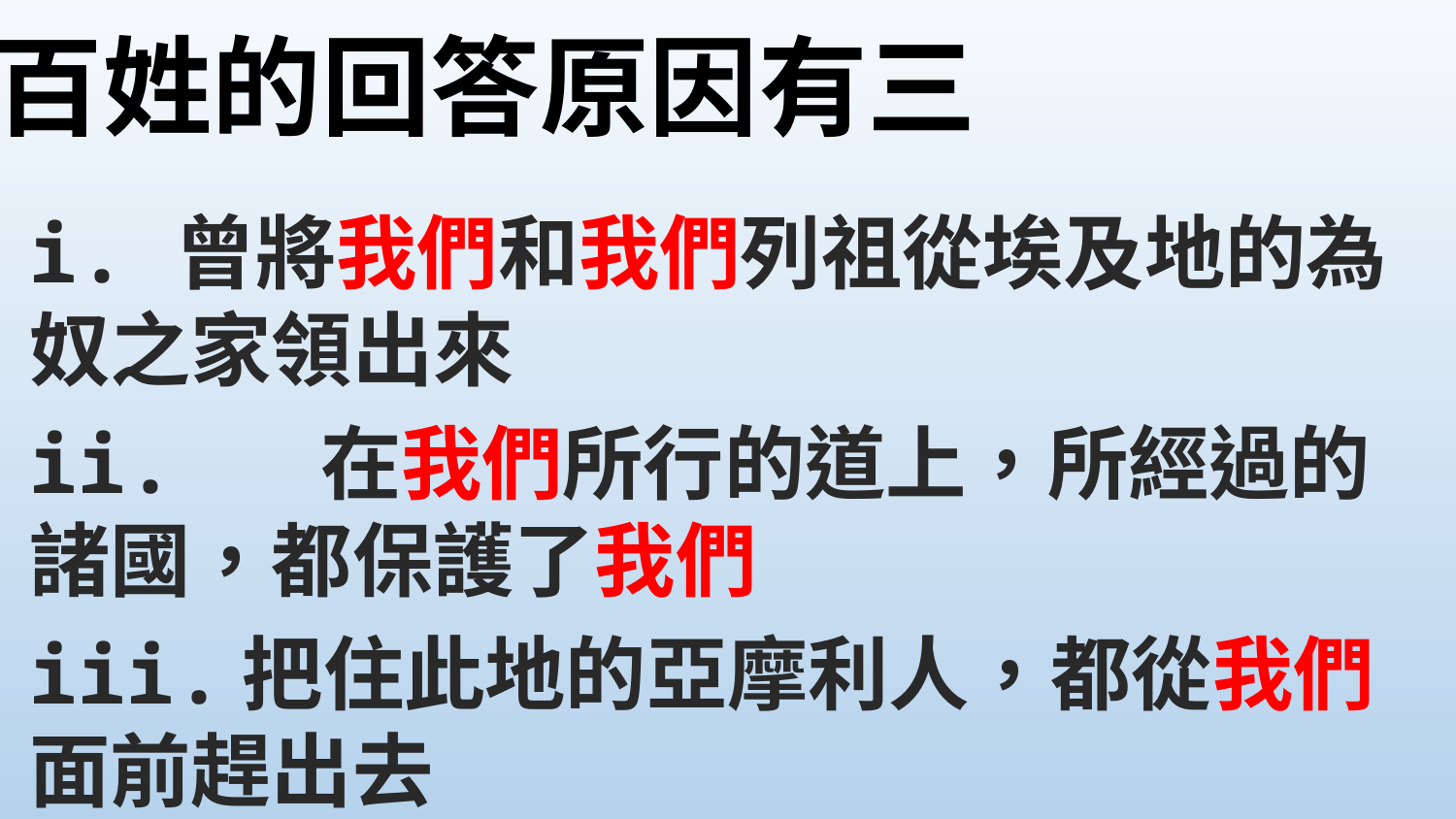

百姓的回答原因有三
#
i.	曾將我們和我們列祖從埃及地的為奴之家領出來
ii.	在我們所行的道上，所經過的諸國，都保護了我們
iii.把住此地的亞摩利人，都從我們面前趕出去